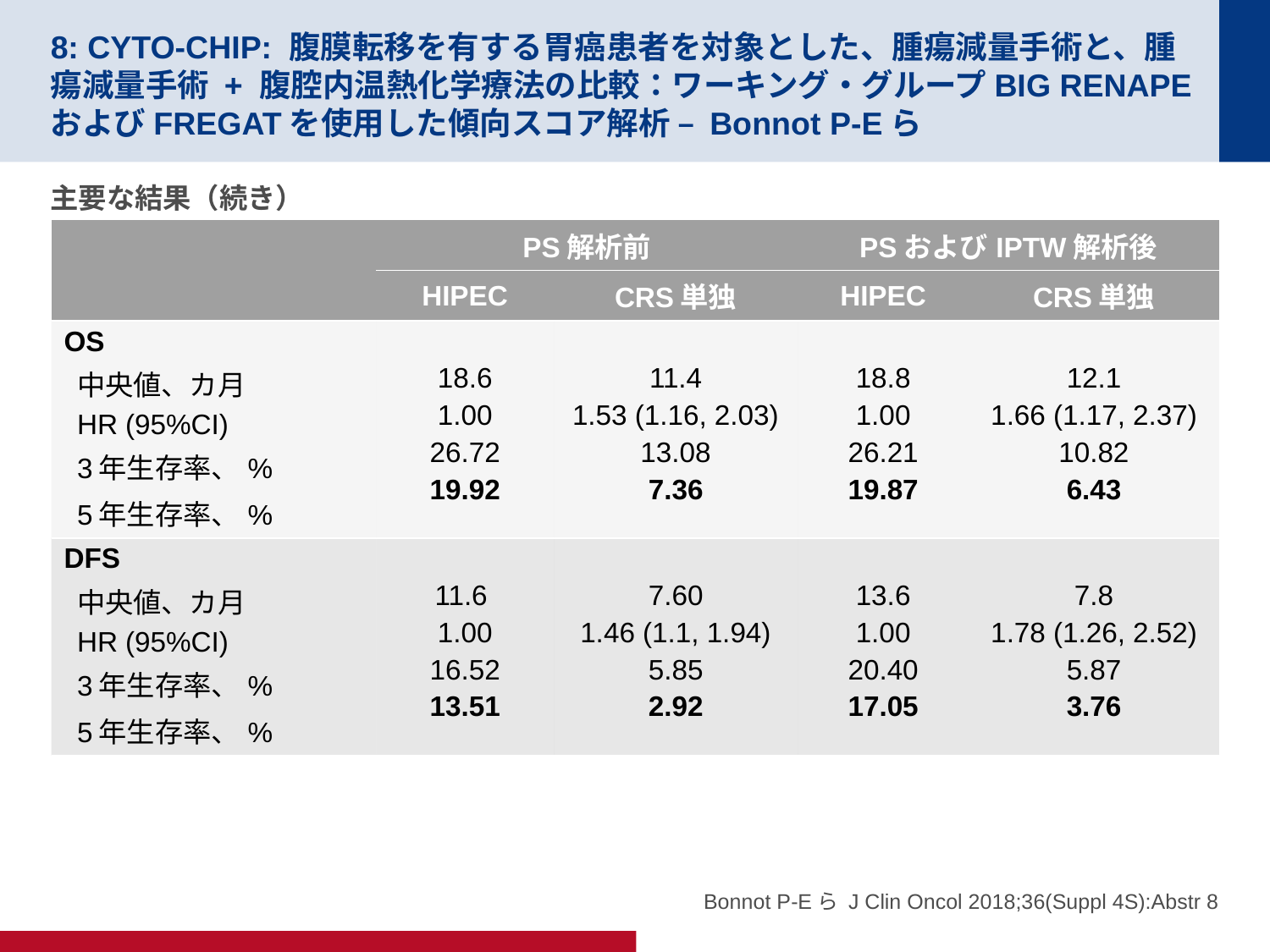

# 8: CYTO-CHIP: 腹膜転移を有する胃癌患者を対象とした、腫瘍減量手術と、腫瘍減量手術 + 腹腔内温熱化学療法の比較：ワーキング・グループBIG RENAPEおよびFREGATを使用した傾向スコア解析 – Bonnot P-Eら
主要な結果（続き）
|  | PS解析前 |  | PSおよびIPTW解析後 |  |
| --- | --- | --- | --- | --- |
|  | HIPEC | CRS単独 | HIPEC | CRS単独 |
| OS 中央値、カ月 HR (95%CI) 3年生存率、% 5年生存率、% | 18.6 1.00 26.72 19.92 | 11.4 1.53 (1.16, 2.03) 13.08 7.36 | 18.8 1.00 26.21 19.87 | 12.1 1.66 (1.17, 2.37) 10.82 6.43 |
| DFS 中央値、カ月 HR (95%CI) 3年生存率、% 5年生存率、% | 11.6 1.00 16.52 13.51 | 7.60 1.46 (1.1, 1.94) 5.85 2.92 | 13.6 1.00 20.40 17.05 | 7.8 1.78 (1.26, 2.52) 5.87 3.76 |
Bonnot P-Eら J Clin Oncol 2018;36(Suppl 4S):Abstr 8